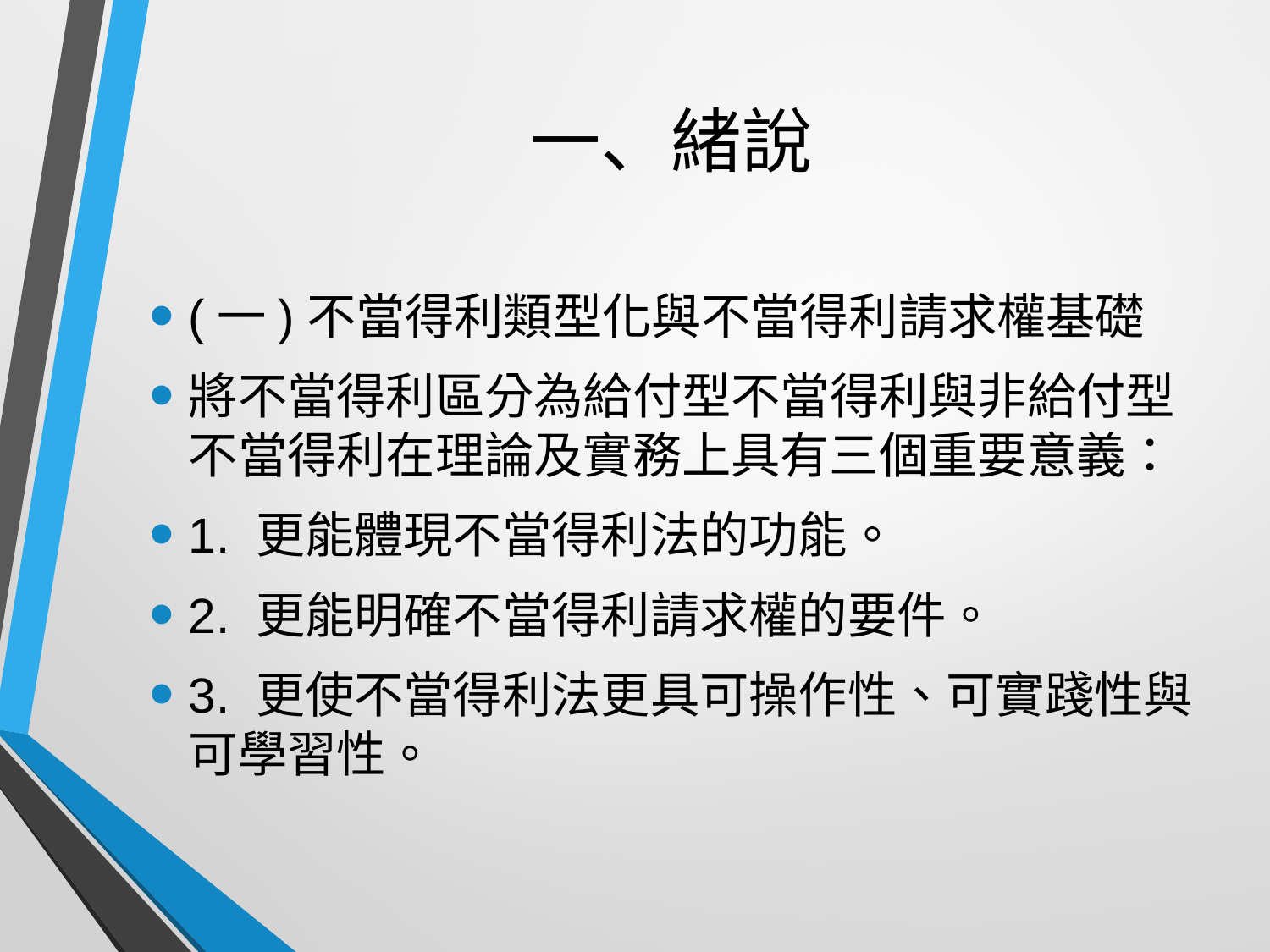

# 一、緒說
(一)不當得利類型化與不當得利請求權基礎
將不當得利區分為給付型不當得利與非給付型不當得利在理論及實務上具有三個重要意義：
1. 更能體現不當得利法的功能。
2. 更能明確不當得利請求權的要件。
3. 更使不當得利法更具可操作性、可實踐性與可學習性。